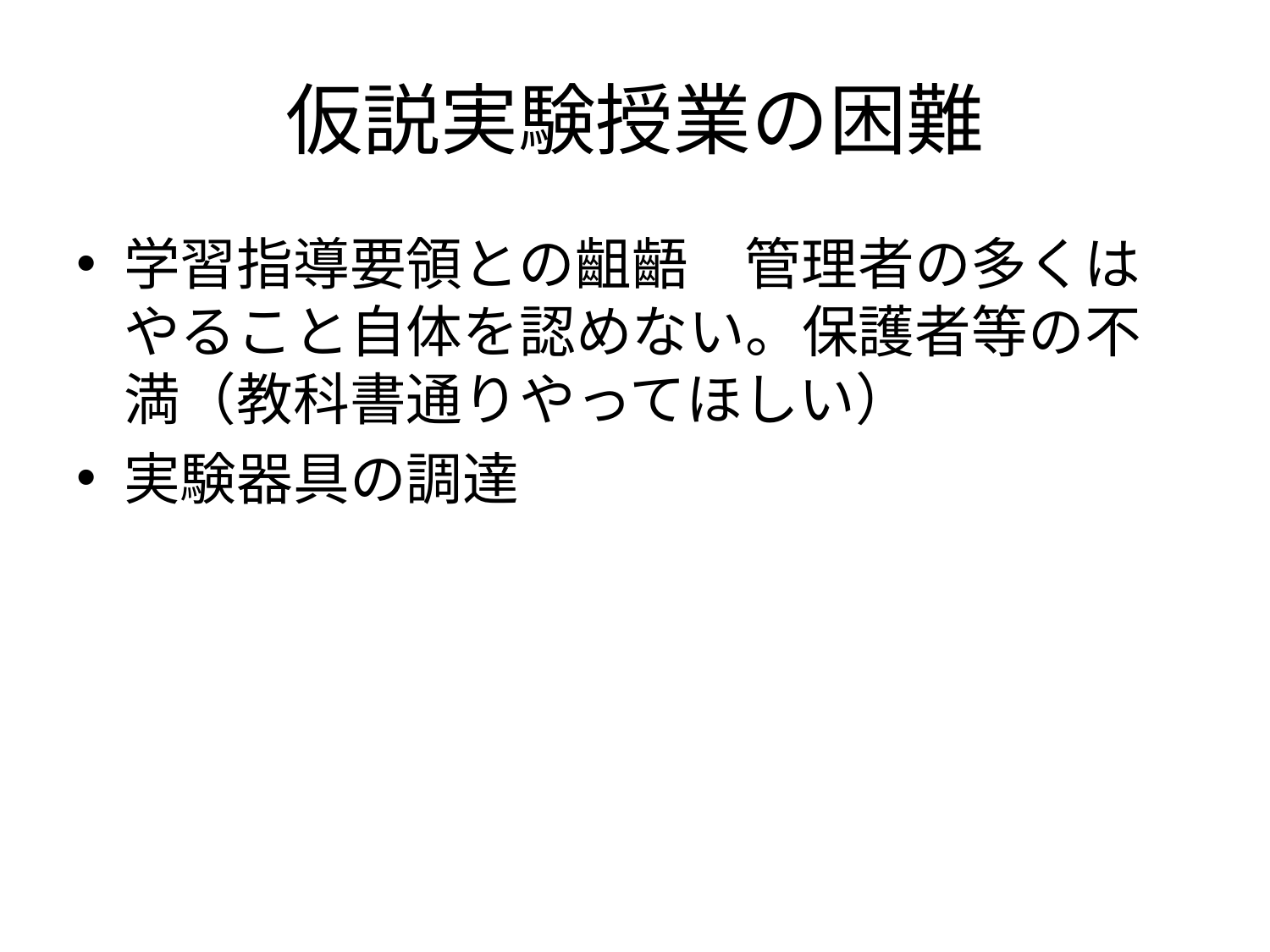

# 仮説実験授業の困難
学習指導要領との齟齬　管理者の多くはやること自体を認めない。保護者等の不満（教科書通りやってほしい）
実験器具の調達